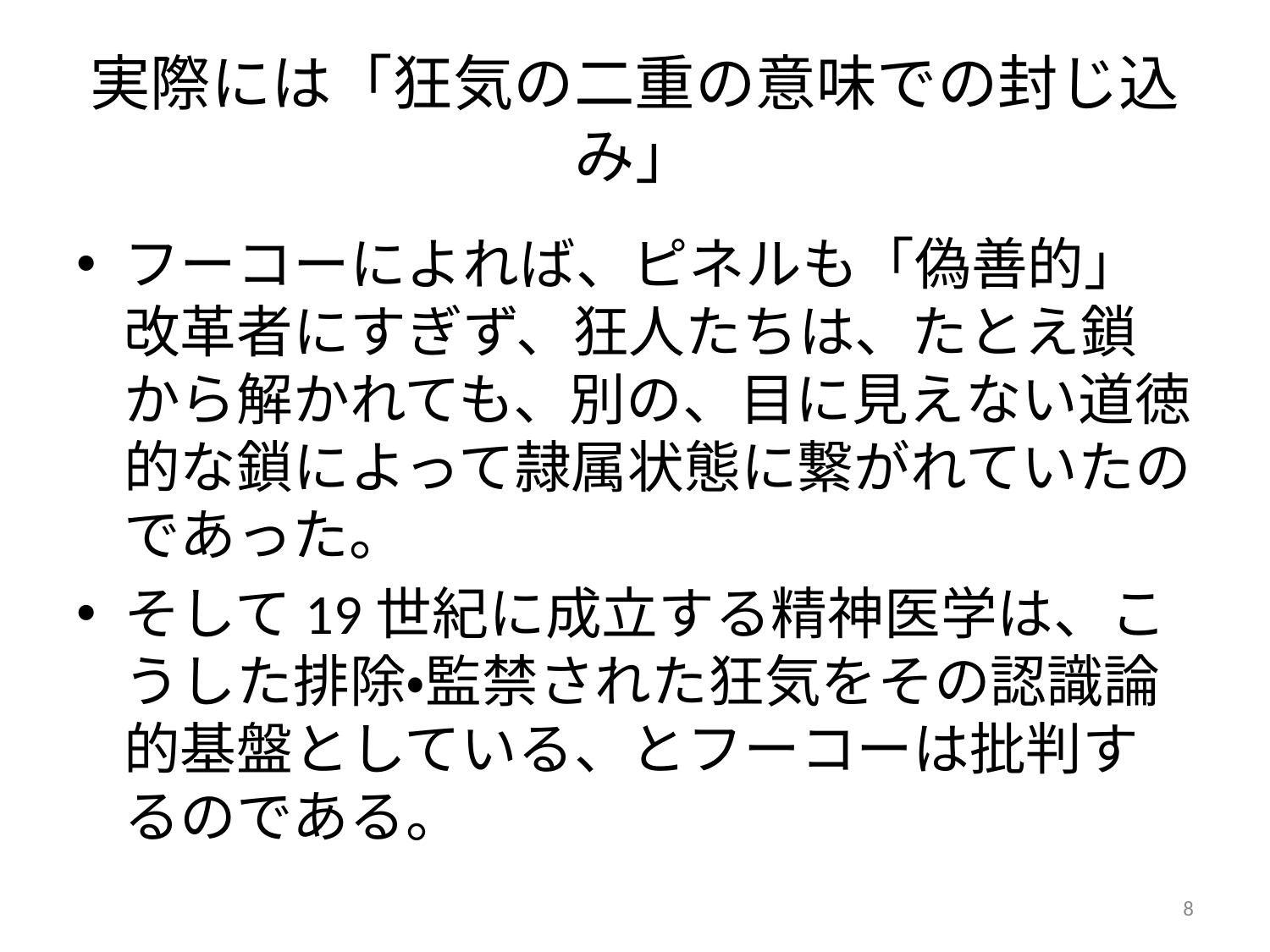

# 実際には「狂気の二重の意味での封じ込み」
フーコーによれば、ピネルも「偽善的」改革者にすぎず、狂人たちは、たとえ鎖から解かれても、別の、目に見えない道徳的な鎖によって隷属状態に繋がれていたのであった。
そして19世紀に成立する精神医学は、こうした排除・監禁された狂気をその認識論的基盤としている、とフーコーは批判するのである。
8